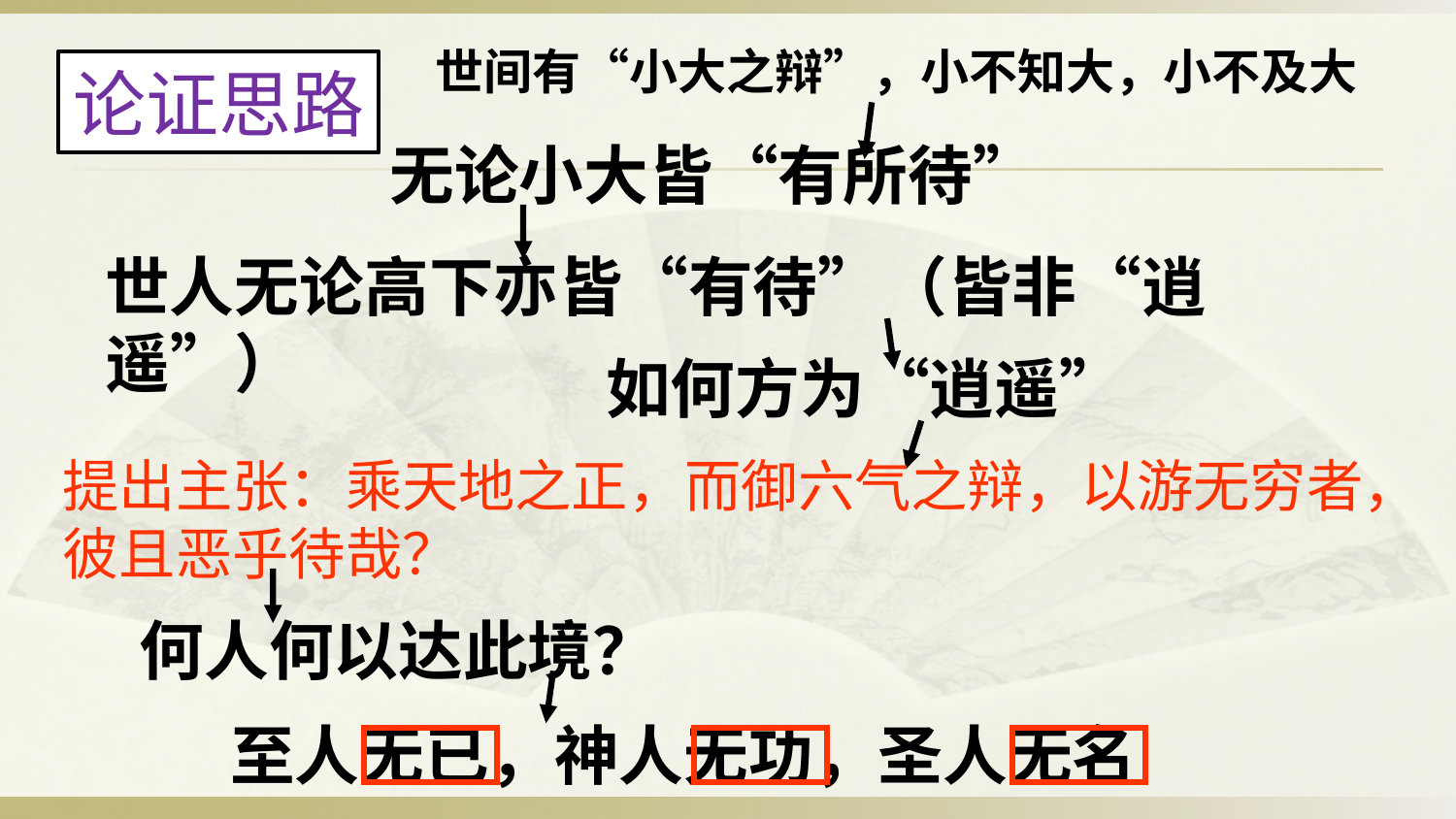

世间有“小大之辩”，小不知大，小不及大
论证思路

无论小大皆“有所待”

世人无论高下亦皆“有待”（皆非“逍遥”）

如何方为“逍遥”

提出主张：乘天地之正，而御六气之辩，以游无穷者，彼且恶乎待哉？

何人何以达此境？

至人无已，神人无功，圣人无名